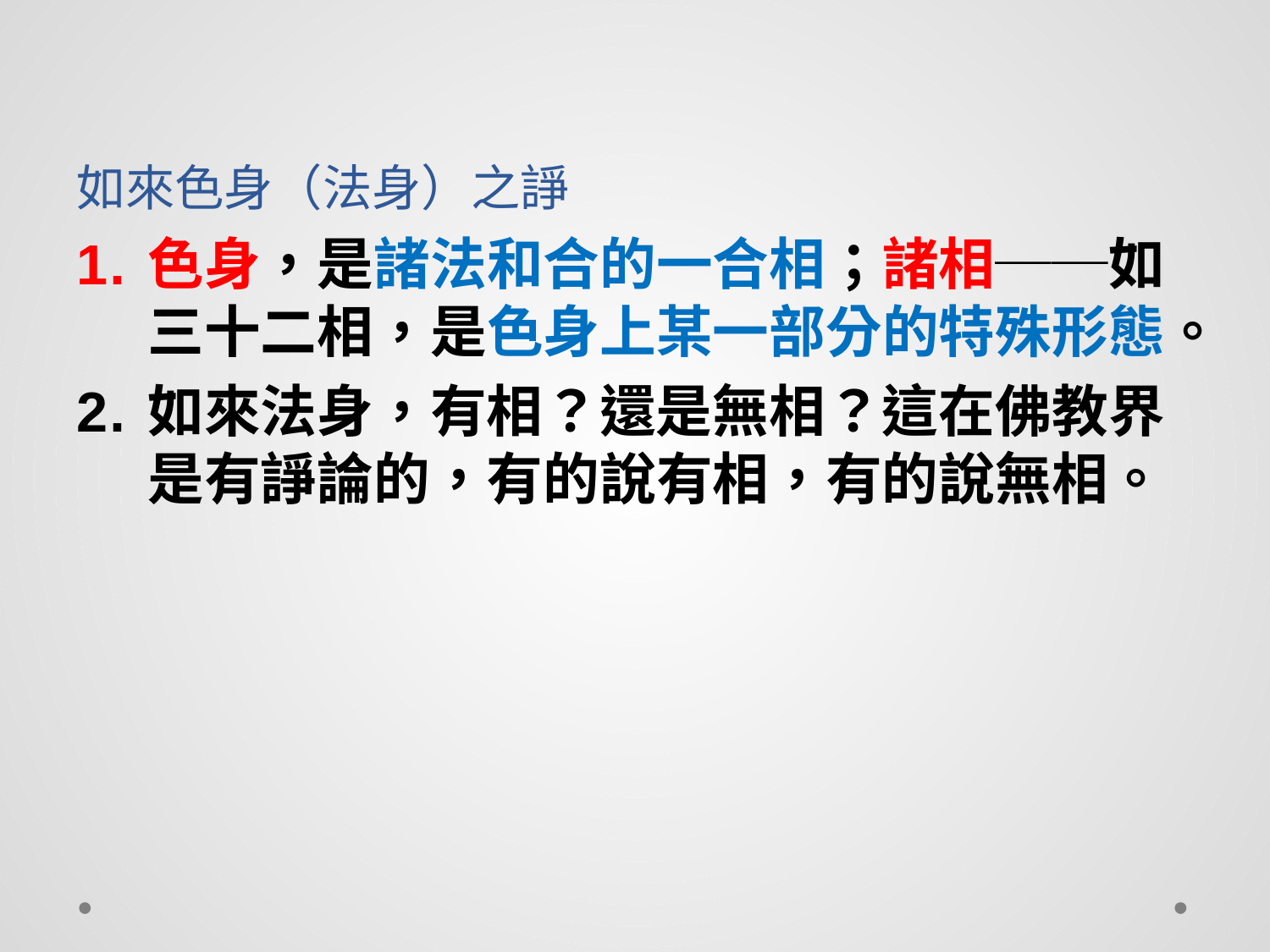

# 如來色身（法身）之諍
色身，是諸法和合的一合相；諸相──如三十二相，是色身上某一部分的特殊形態。
如來法身，有相？還是無相？這在佛教界是有諍論的，有的說有相，有的說無相。